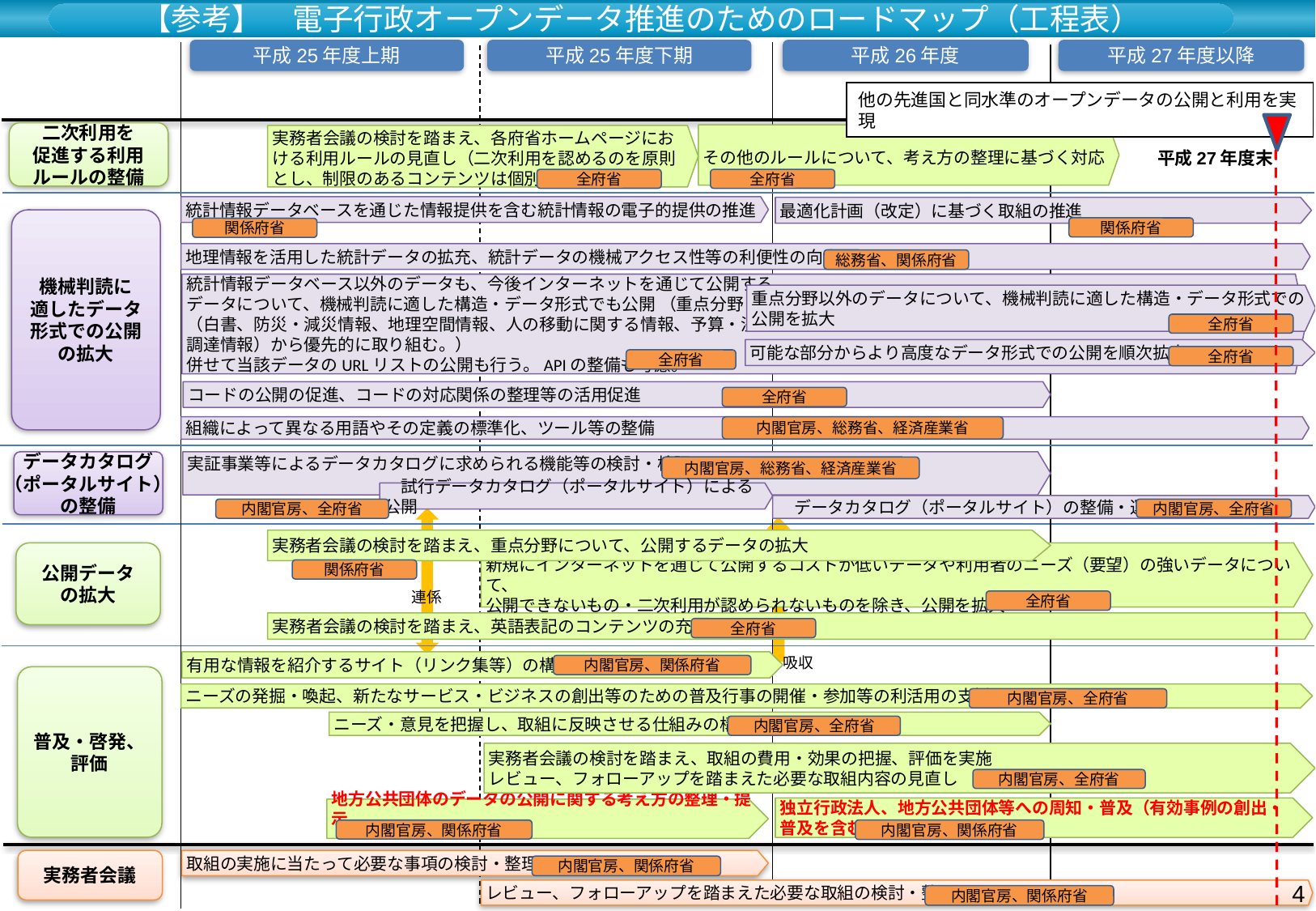

【参考】　電子行政オープンデータ推進のためのロードマップ（工程表）
平成25年度上期
平成25年度下期
平成26年度
平成27年度以降
他の先進国と同水準のオープンデータの公開と利用を実現

二次利用を
促進する利用
ルールの整備

その他のルールについて、考え方の整理に基づく対応

実務者会議の検討を踏まえ、各府省ホームページにおける利用ルールの見直し（二次利用を認めるのを原則とし、制限のあるコンテンツは個別に表示）
平成27年度末
全府省
全府省
統計情報データベースを通じた情報提供を含む統計情報の電子的提供の推進
最適化計画（改定）に基づく取組の推進
機械判読に
適したデータ
形式での公開
の拡大
関係府省
関係府省
地理情報を活用した統計データの拡充、統計データの機械アクセス性等の利便性の向上
総務省、関係府省
統計情報データベース以外のデータも、今後インターネットを通じて公開する
データについて、機械判読に適した構造・データ形式でも公開 （重点分野
（白書、防災・減災情報、地理空間情報、人の移動に関する情報、予算・決算・
調達情報）から優先的に取り組む。）
併せて当該データのURLリストの公開も行う。APIの整備も考慮。
重点分野以外のデータについて、機械判読に適した構造・データ形式での公開を拡大
全府省
可能な部分からより高度なデータ形式での公開を順次拡大
全府省
全府省
コードの公開の促進、コードの対応関係の整理等の活用促進
全府省
組織によって異なる用語やその定義の標準化、ツール等の整備
内閣官房、総務省、経済産業省
データカタログ
（ポータルサイト）
の整備
実証事業等によるデータカタログに求められる機能等の検討・検証

内閣官房、総務省、経済産業省
　試行データカタログ（ポータルサイト）による公開
　データカタログ（ポータルサイト）の整備・運用
内閣官房、全府省
内閣官房、全府省

実務者会議の検討を踏まえ、重点分野について、公開するデータの拡大
公開データ
の拡大

新規にインターネットを通じて公開するコストが低いデータや利用者のニーズ（要望）の強いデータについて、
公開できないもの・二次利用が認められないものを除き、公開を拡大
関係府省
連係
全府省
実務者会議の検討を踏まえ、英語表記のコンテンツの充実
全府省
吸収
有用な情報を紹介するサイト（リンク集等）の構築
内閣官房、関係府省
普及・啓発、
評価
ニーズの発掘・喚起、新たなサービス・ビジネスの創出等のための普及行事の開催・参加等の利活用の支援
内閣官房、全府省
ニーズ・意見を把握し、取組に反映させる仕組みの構築
内閣官房、全府省
実務者会議の検討を踏まえ、取組の費用・効果の把握、評価を実施
レビュー、フォローアップを踏まえた必要な取組内容の見直し
内閣官房、全府省
独立行政法人、地方公共団体等への周知・普及（有効事例の創出・普及を含む。）
地方公共団体のデータの公開に関する考え方の整理・提示

内閣官房、関係府省
内閣官房、関係府省
実務者会議
取組の実施に当たって必要な事項の検討・整理
内閣官房、関係府省
4
レビュー、フォローアップを踏まえた必要な取組の検討・整理
内閣官房、関係府省